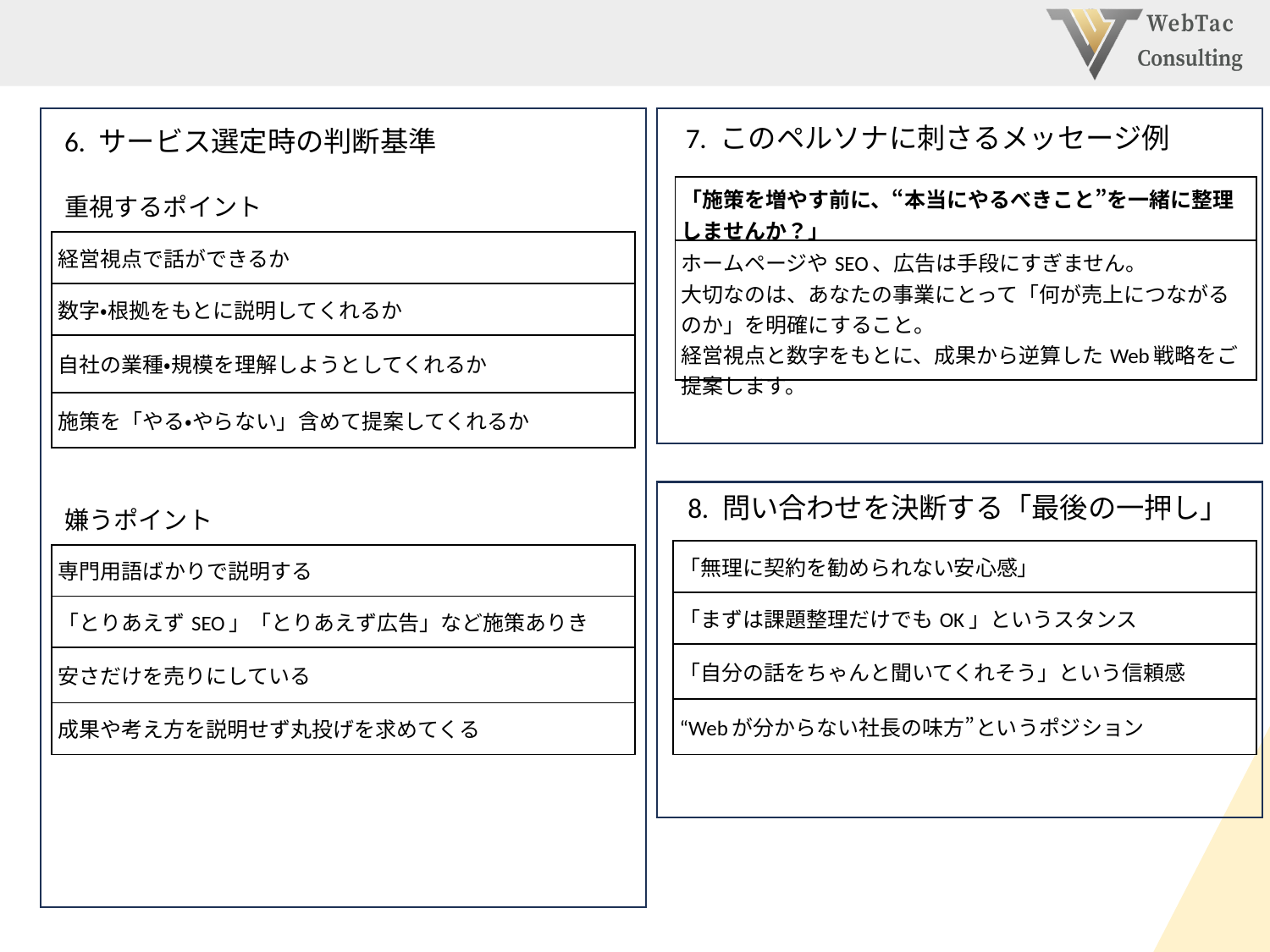

7. このペルソナに刺さるメッセージ例
6. サービス選定時の判断基準
| 「施策を増やす前に、“本当にやるべきこと”を一緒に整理しませんか？」 |
| --- |
| ホームページやSEO、広告は手段にすぎません。 大切なのは、あなたの事業にとって「何が売上につながるのか」を明確にすること。 経営視点と数字をもとに、成果から逆算したWeb戦略をご提案します。 |
重視するポイント
| 経営視点で話ができるか |
| --- |
| 数字・根拠をもとに説明してくれるか |
| 自社の業種・規模を理解しようとしてくれるか |
| 施策を「やる・やらない」含めて提案してくれるか |

8. 問い合わせを決断する「最後の一押し」
嫌うポイント
| 「無理に契約を勧められない安心感」 |
| --- |
| 「まずは課題整理だけでもOK」というスタンス |
| 「自分の話をちゃんと聞いてくれそう」という信頼感 |
| “Webが分からない社長の味方”というポジション |
| 専門用語ばかりで説明する |
| --- |
| 「とりあえずSEO」「とりあえず広告」など施策ありき |
| 安さだけを売りにしている |
| 成果や考え方を説明せず丸投げを求めてくる |